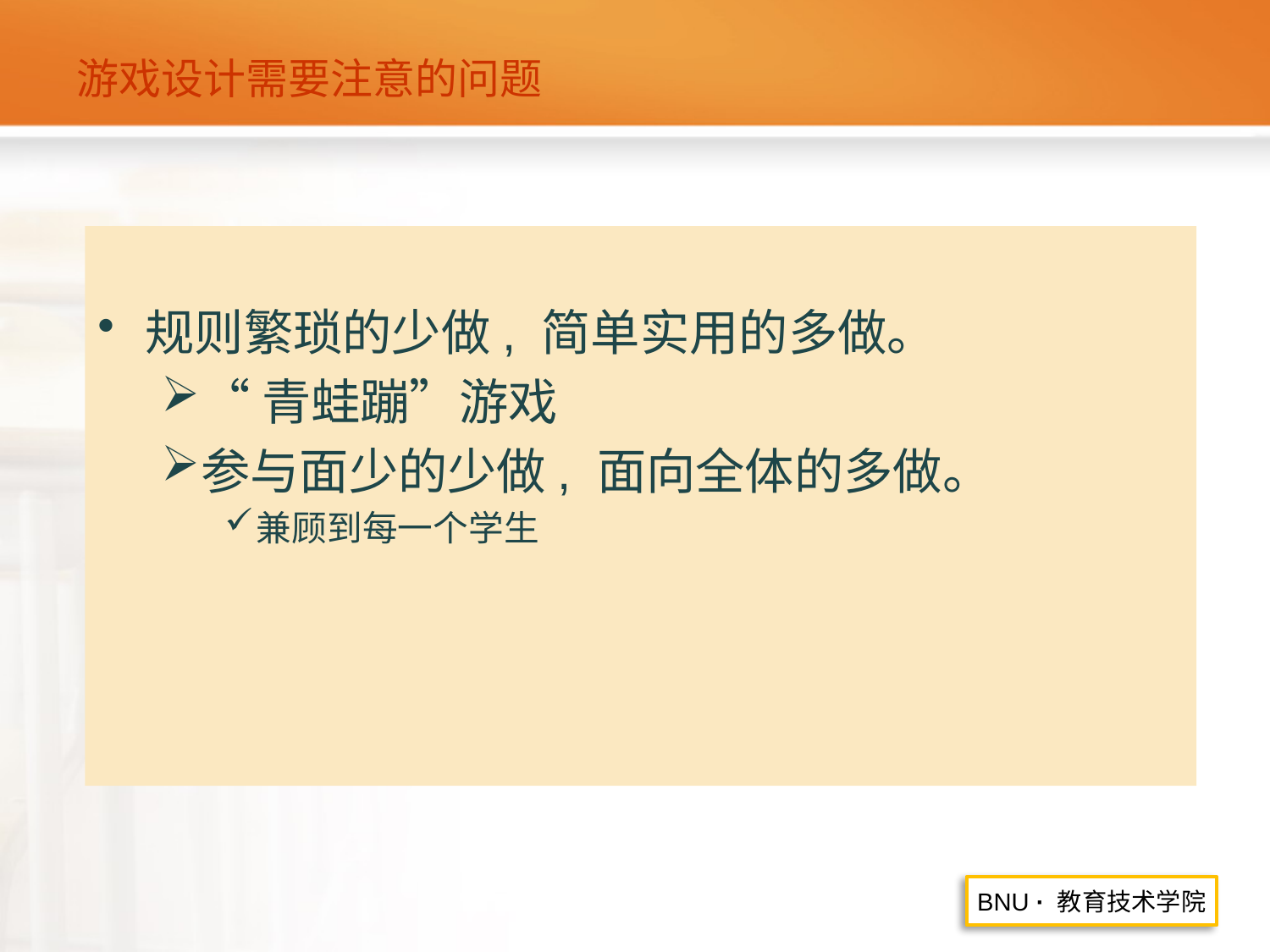

# 游戏设计需要注意的问题

规则繁琐的少做, 简单实用的多做。
“青蛙蹦”游戏
参与面少的少做, 面向全体的多做。
兼顾到每一个学生